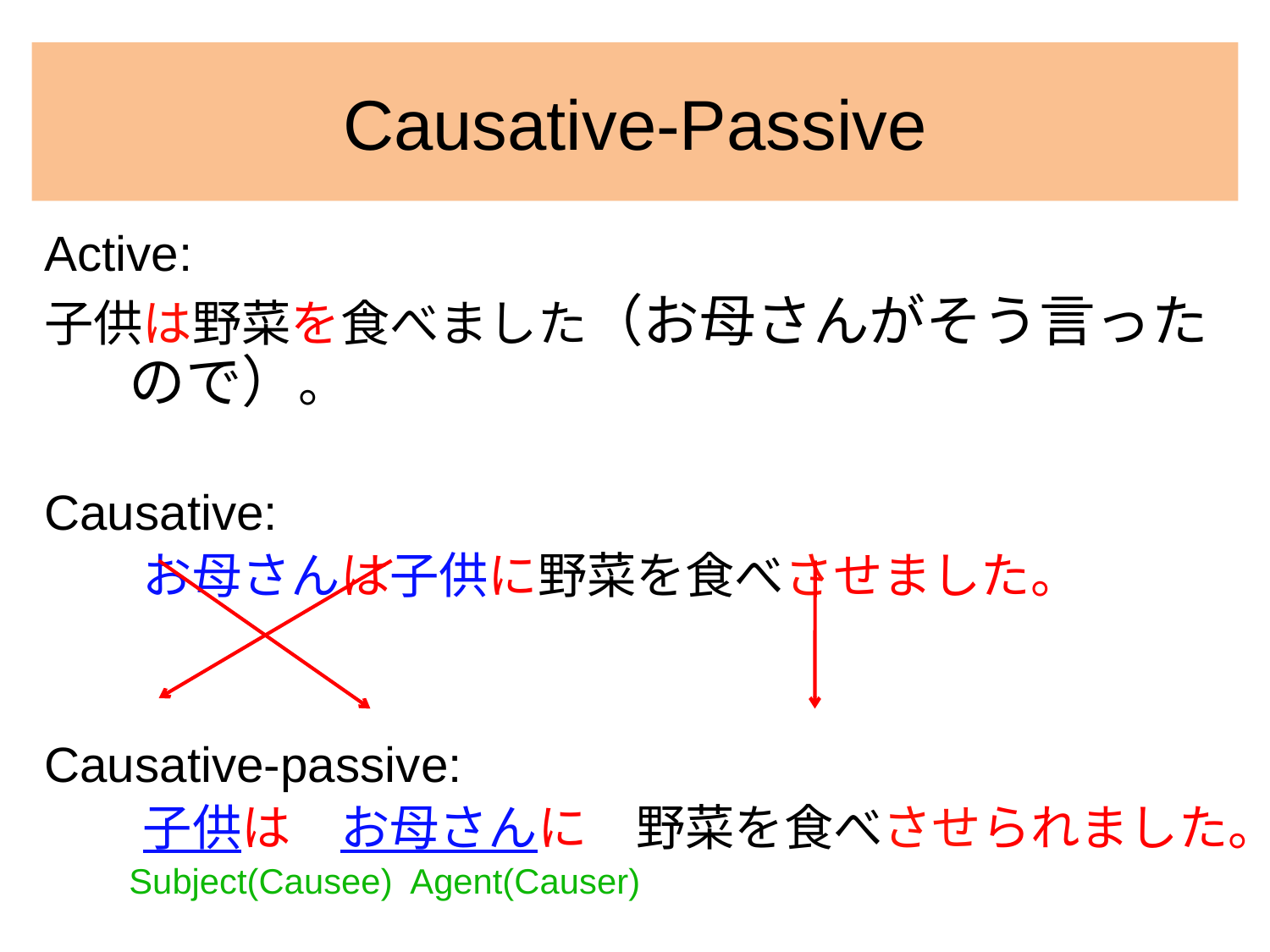

# Causative-Passive
Active:
子供は野菜を食べました（お母さんがそう言ったので）。

Causative:
　　お母さんは子供に野菜を食べさせました。

Causative-passive:
　　子供は　お母さんに　野菜を食べさせられました。
	Subject(Causee)  Agent(Causer)